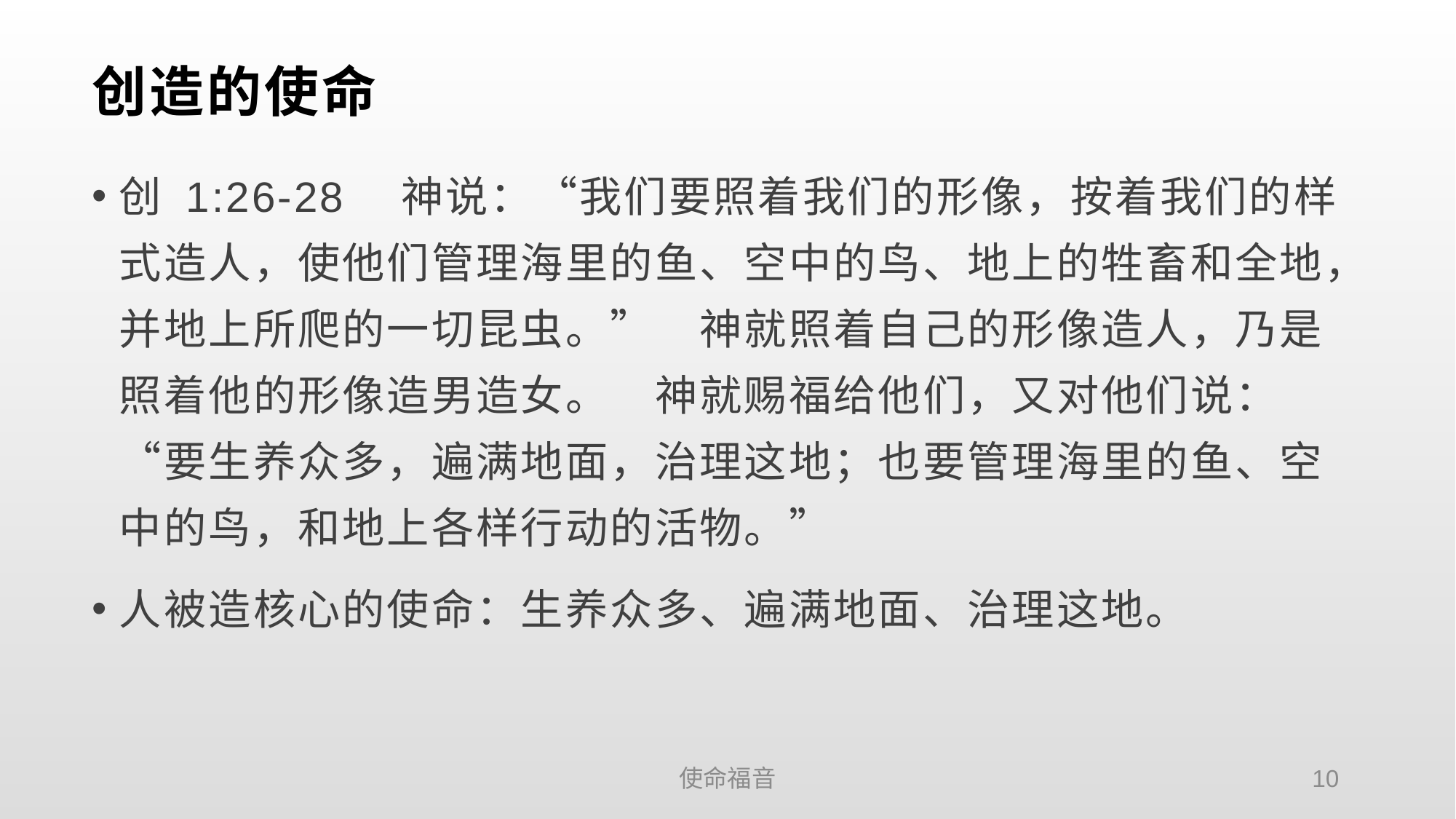

# 创造的使命
创 1:26-28　神说：“我们要照着我们的形像，按着我们的样式造人，使他们管理海里的鱼、空中的鸟、地上的牲畜和全地，并地上所爬的一切昆虫。”　神就照着自己的形像造人，乃是照着他的形像造男造女。　神就赐福给他们，又对他们说：“要生养众多，遍满地面，治理这地；也要管理海里的鱼、空中的鸟，和地上各样行动的活物。”
人被造核心的使命：生养众多、遍满地面、治理这地。
使命福音
10